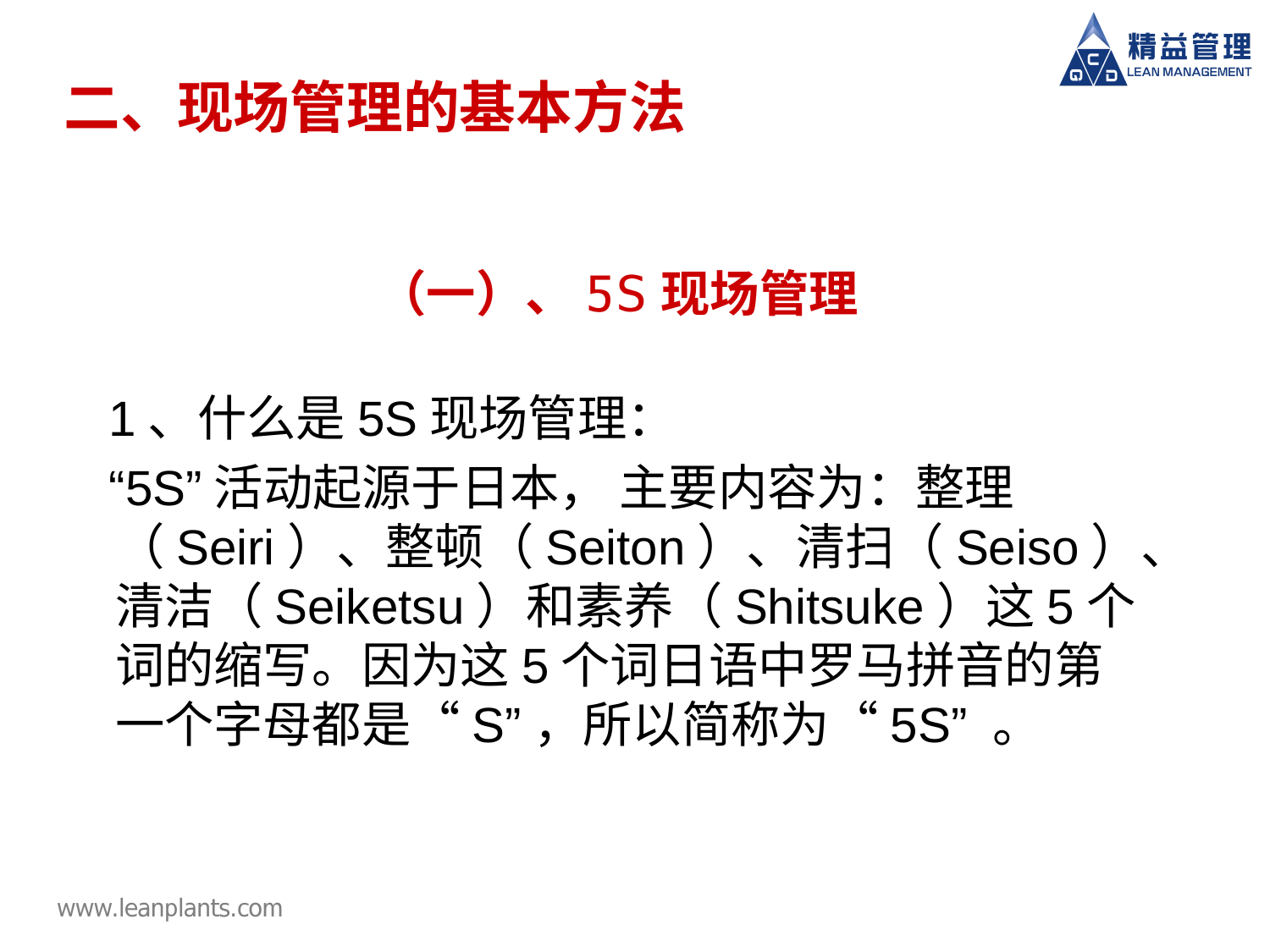

# 二、现场管理的基本方法
（一）、5S现场管理
   1、什么是5S现场管理：
   “5S”活动起源于日本， 主要内容为：整理（Seiri）、整顿（Seiton）、清扫（Seiso）、清洁（Seiketsu）和素养（Shitsuke）这5个词的缩写。因为这5个词日语中罗马拼音的第一个字母都是“S”，所以简称为“5S” 。